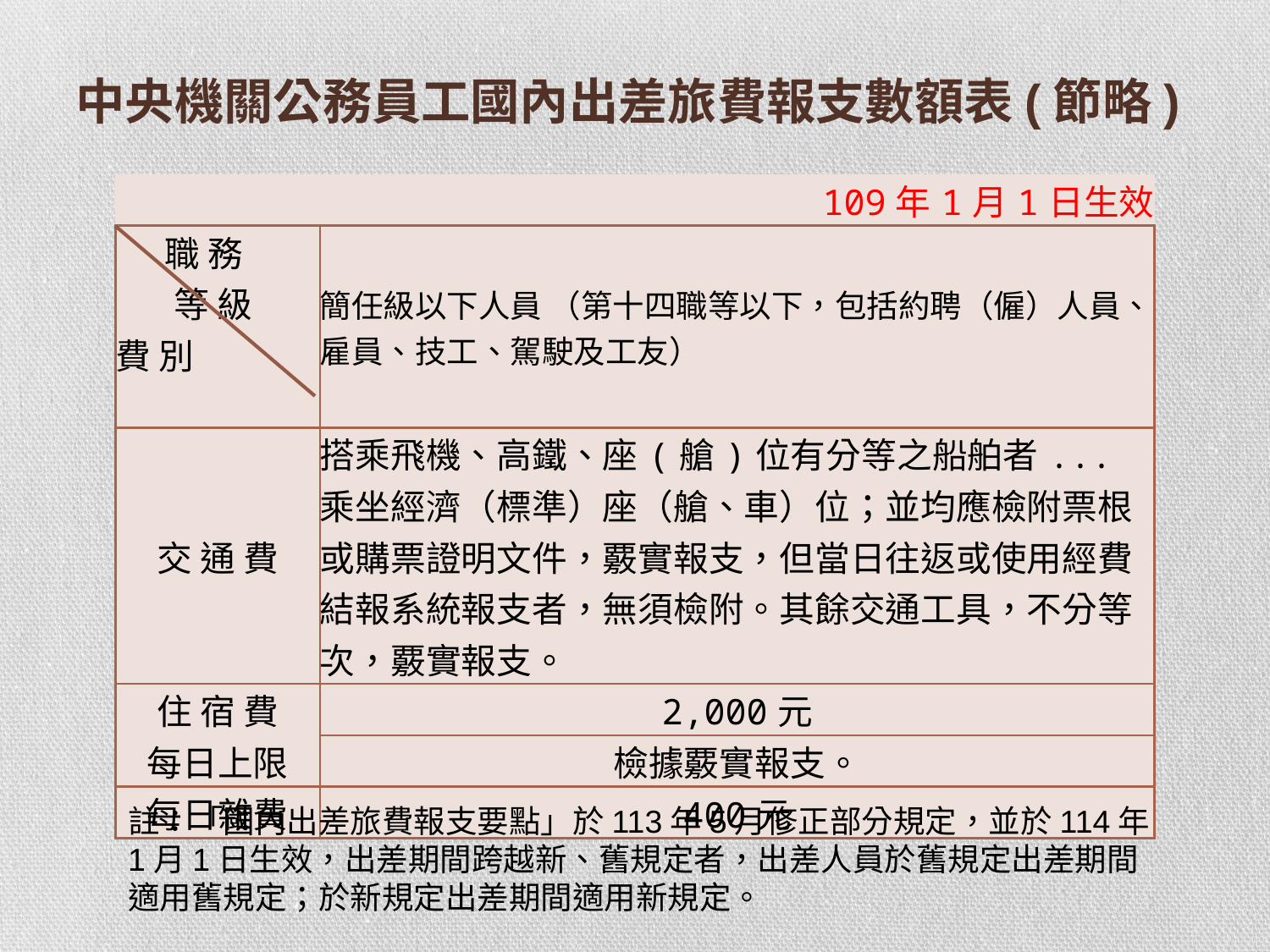

# 中央機關公務員工國內出差旅費報支數額表(節略)
|  | 109年1月1日生效 |
| --- | --- |
| 職 務 | 簡任級以下人員 （第十四職等以下，包括約聘（僱）人員、雇員、技工、駕駛及工友） |
| 等 級 |  |
| 費 別 |  |
|  |  |
| 交 通 費 | 搭乘飛機、高鐵、座(艙)位有分等之船舶者...乘坐經濟（標準）座（艙、車）位；並均應檢附票根或購票證明文件，覈實報支，但當日往返或使用經費結報系統報支者，無須檢附。其餘交通工具，不分等次，覈實報支。 |
| 住 宿 費 | 2,000元 |
| 每日上限 | 檢據覈實報支。 |
| 每日雜費 | 400元 |

註：「國內出差旅費報支要點」於113年5月俢正部分規定，並於114年1月1日生效，出差期間跨越新、舊規定者，出差人員於舊規定出差期間適用舊規定；於新規定出差期間適用新規定。

14